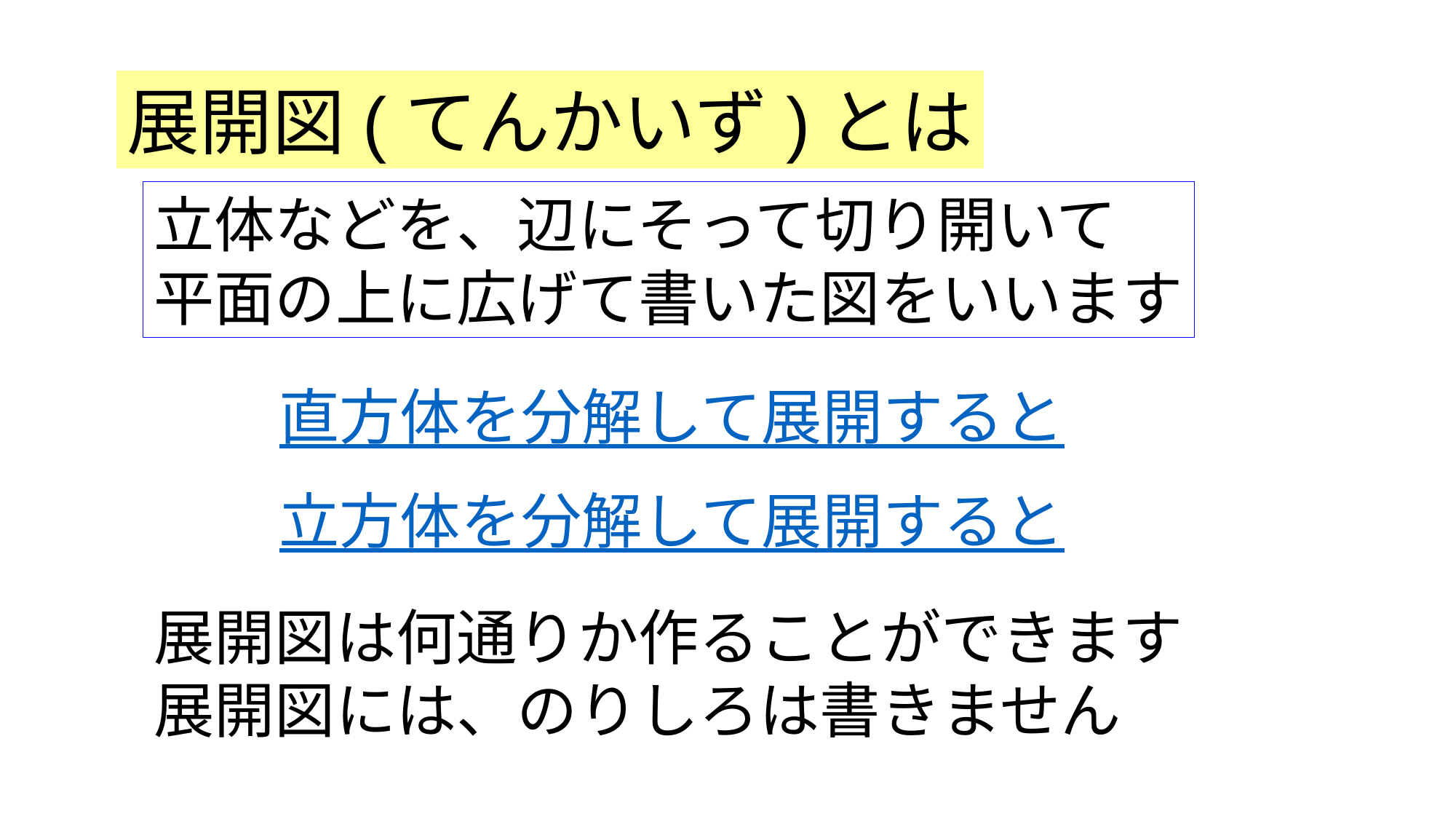

展開図(てんかいず)とは
立体などを、辺にそって切り開いて
平面の上に広げて書いた図をいいます
直方体を分解して展開すると
立方体を分解して展開すると
展開図は何通りか作ることができます
展開図には、のりしろは書きません